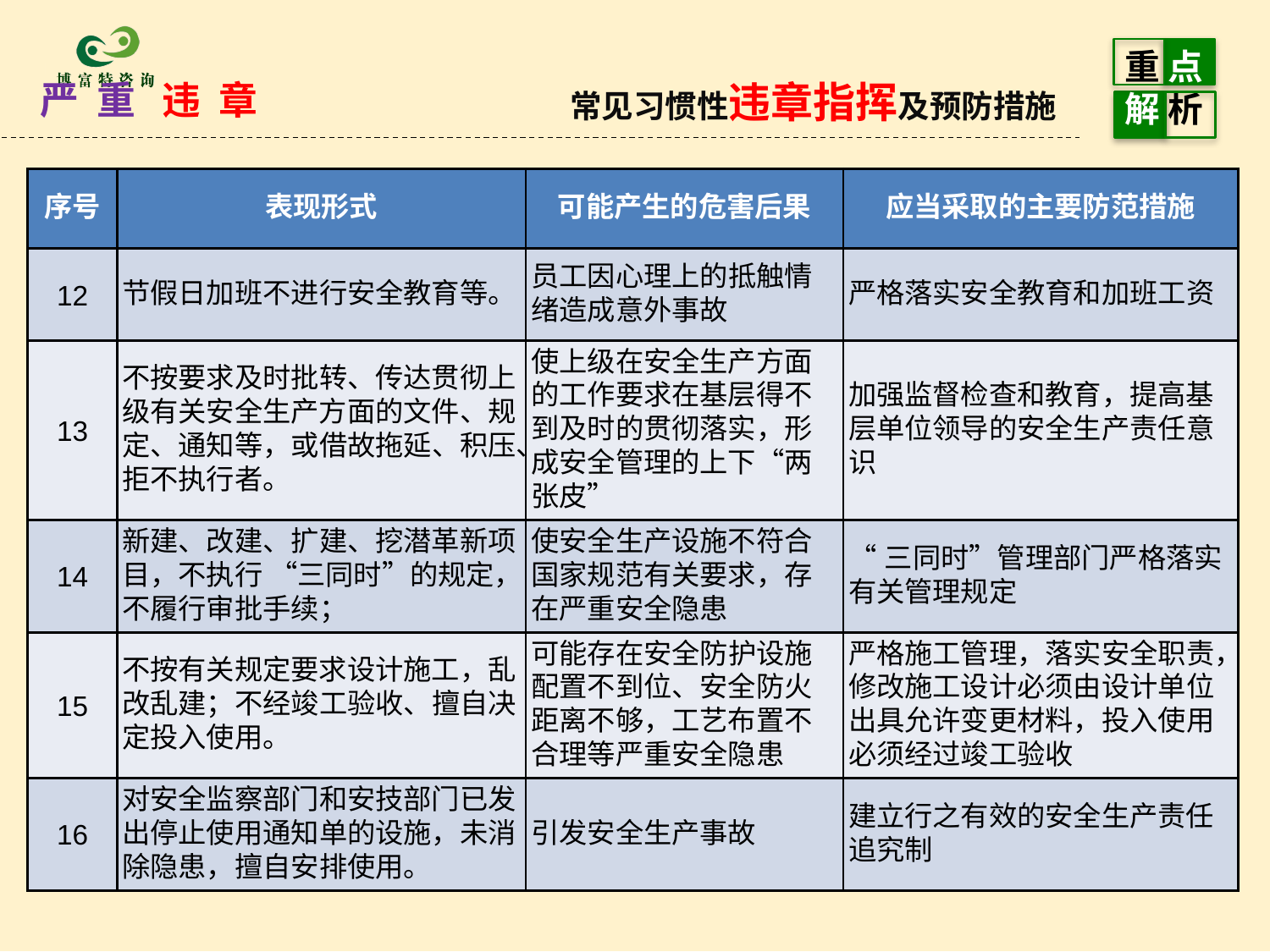

严  重   违  章
| 序号 | 表现形式 | 可能产生的危害后果 | 应当采取的主要防范措施 |
| --- | --- | --- | --- |
| 12 | 节假日加班不进行安全教育等。 | 员工因心理上的抵触情绪造成意外事故 | 严格落实安全教育和加班工资 |
| 13 | 不按要求及时批转、传达贯彻上级有关安全生产方面的文件、规定、通知等，或借故拖延、积压、拒不执行者。 | 使上级在安全生产方面的工作要求在基层得不到及时的贯彻落实，形成安全管理的上下“两张皮” | 加强监督检查和教育，提高基层单位领导的安全生产责任意识 |
| 14 | 新建、改建、扩建、挖潜革新项目，不执行 “三同时”的规定，不履行审批手续； | 使安全生产设施不符合国家规范有关要求，存在严重安全隐患 | “三同时”管理部门严格落实有关管理规定 |
| 15 | 不按有关规定要求设计施工，乱改乱建；不经竣工验收、擅自决定投入使用。 | 可能存在安全防护设施配置不到位、安全防火距离不够，工艺布置不合理等严重安全隐患 | 严格施工管理，落实安全职责，修改施工设计必须由设计单位出具允许变更材料，投入使用必须经过竣工验收 |
| 16 | 对安全监察部门和安技部门已发出停止使用通知单的设施，未消除隐患，擅自安排使用。 | 引发安全生产事故 | 建立行之有效的安全生产责任追究制 |